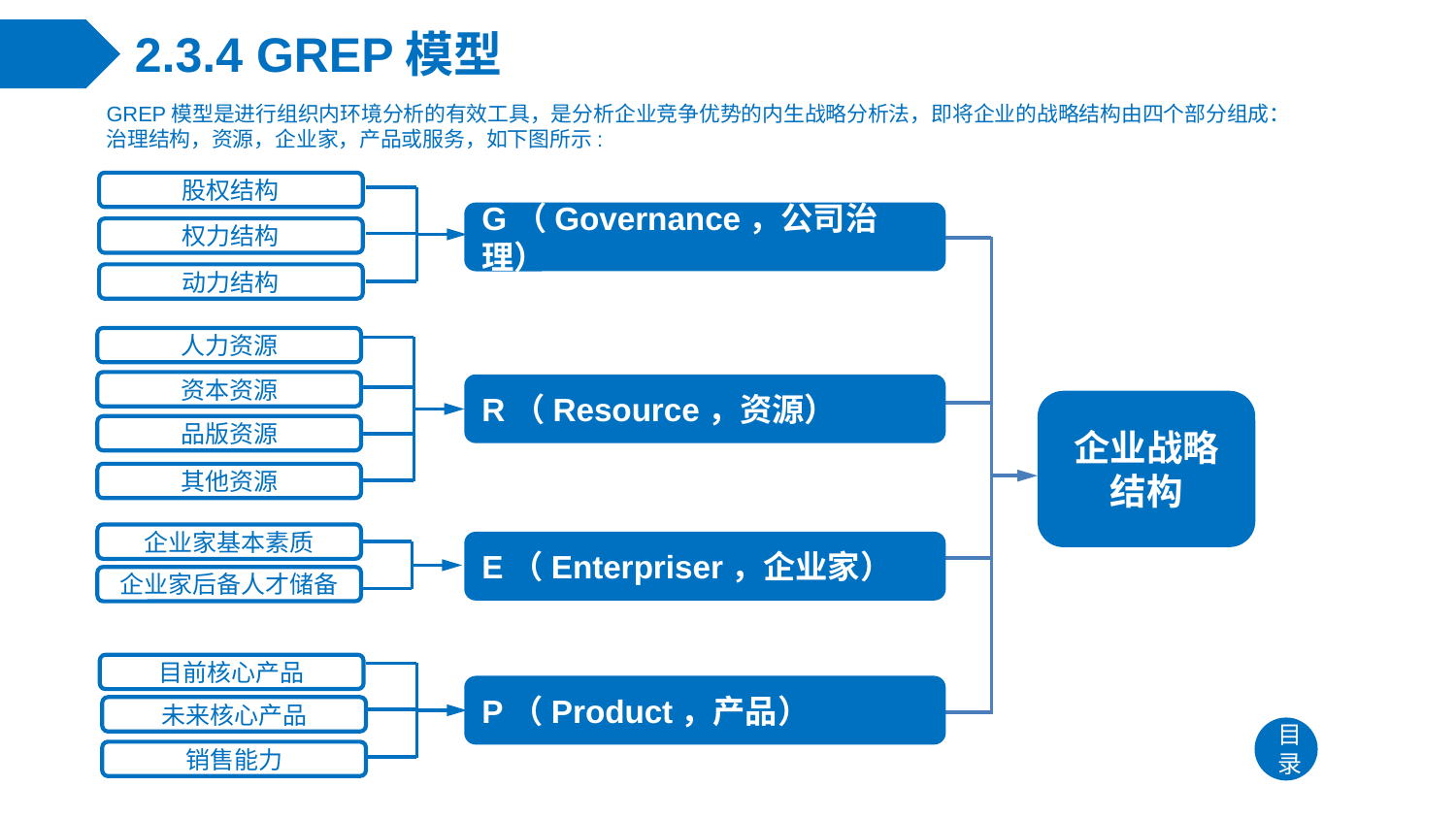

# 2.3.4 GREP模型
GREP模型是进行组织内环境分析的有效工具，是分析企业竞争优势的内生战略分析法，即将企业的战略结构由四个部分组成：治理结构，资源，企业家，产品或服务，如下图所示:
股权结构
G（Governance，公司治理）
权力结构
动力结构
人力资源
资本资源
R（Resource，资源）
企业战略结构
品版资源
其他资源
企业家基本素质
E（Enterpriser，企业家）
企业家后备人才储备
目前核心产品
P（Product，产品）
未来核心产品
目录
销售能力